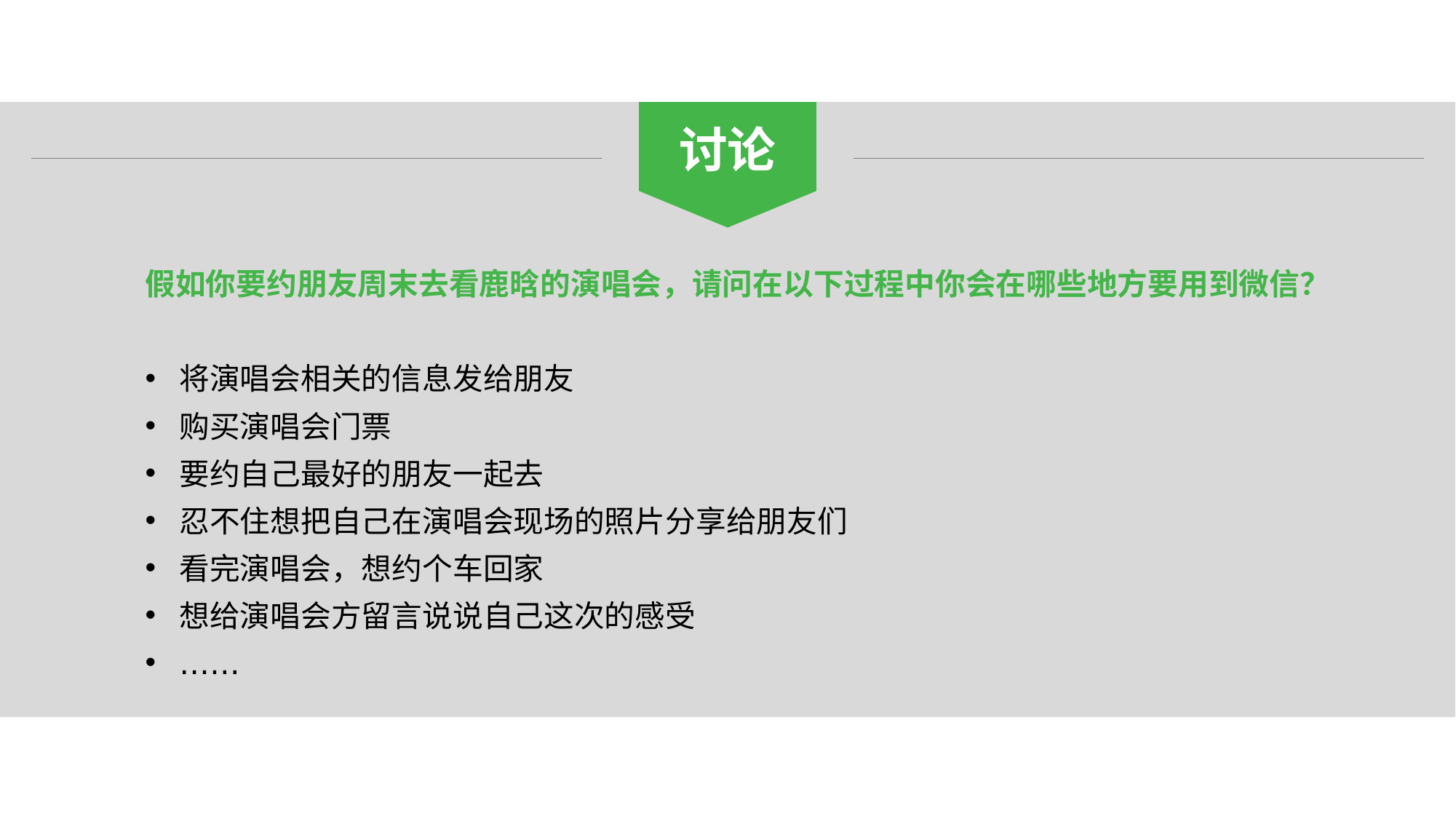

假如你要约朋友周末去看鹿晗的演唱会，请问在以下过程中你会在哪些地方要用到微信？

将演唱会相关的信息发给朋友
购买演唱会门票
要约自己最好的朋友一起去
忍不住想把自己在演唱会现场的照片分享给朋友们
看完演唱会，想约个车回家
想给演唱会方留言说说自己这次的感受
……